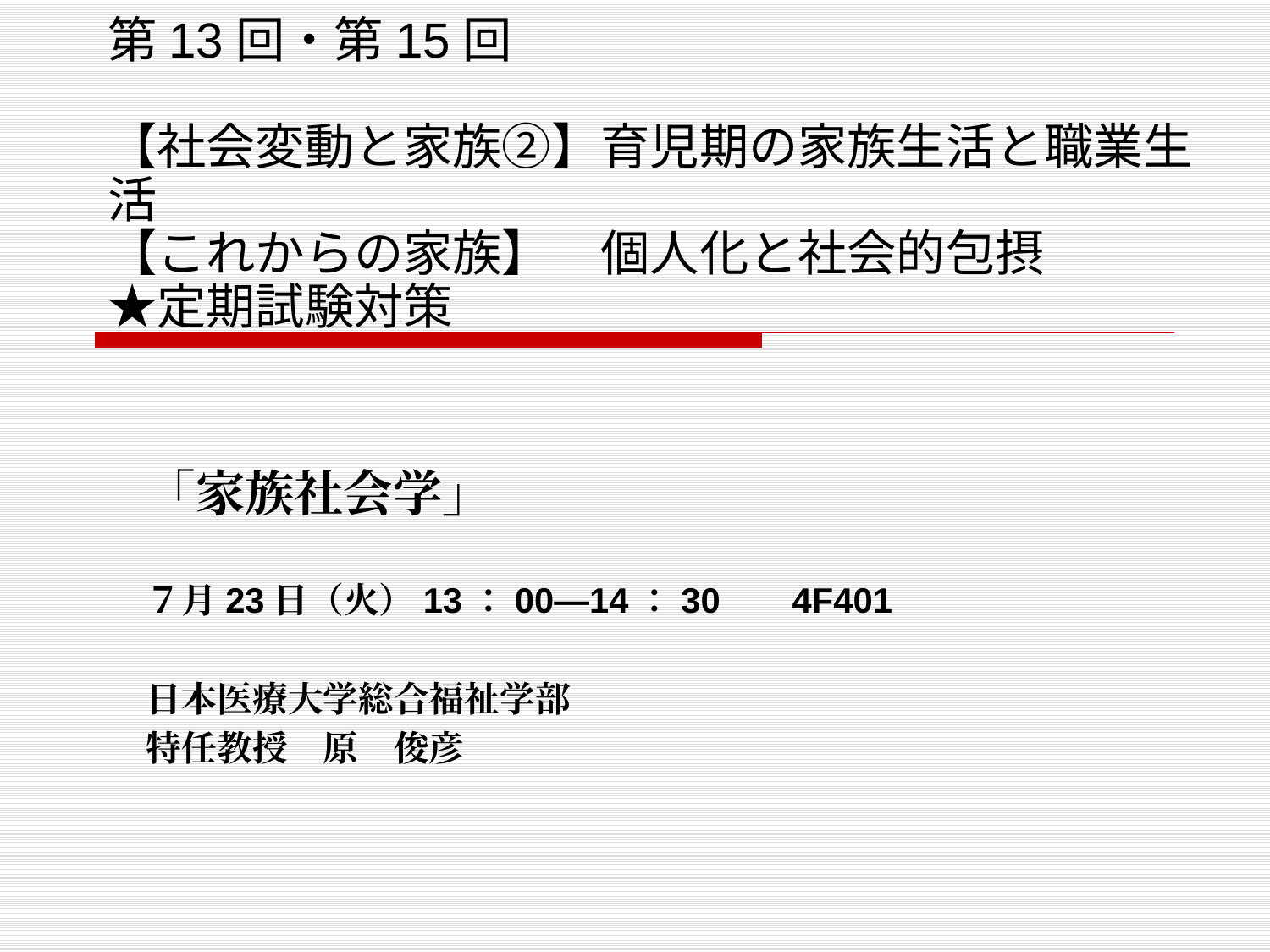

# 第13回・第15回　 【社会変動と家族②】育児期の家族生活と職業生活 【これからの家族】　個人化と社会的包摂　 ★定期試験対策
「家族社会学」

７月23日（火）13：00―14：30  　4F401

日本医療大学総合福祉学部
特任教授　原　俊彦